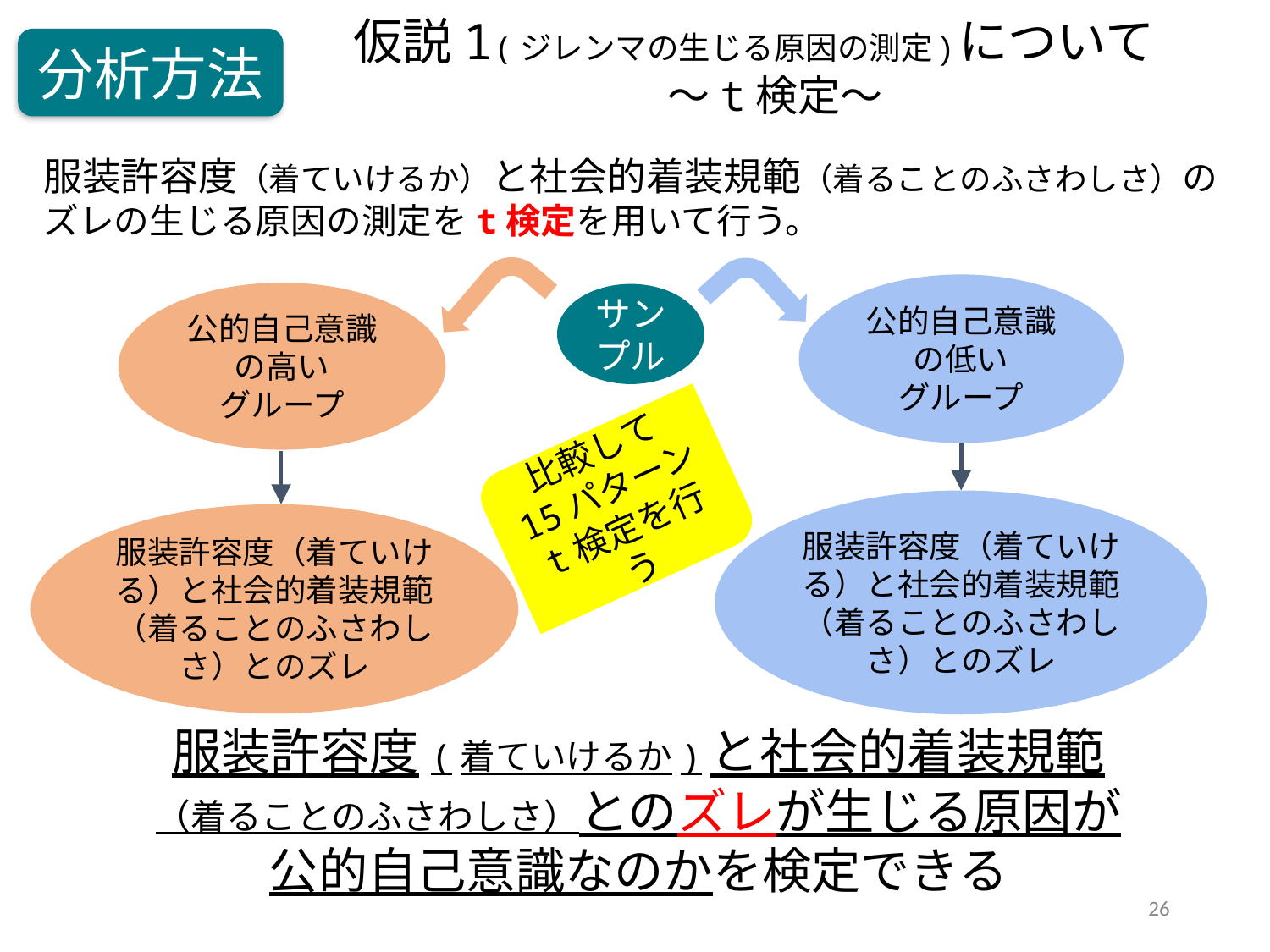

仮説1(ジレンマの生じる原因の測定)について
〜t検定〜
分析方法
服装許容度（着ていけるか）と社会的着装規範（着ることのふさわしさ）の
ズレの生じる原因の測定をt検定を用いて行う。

公的自己意識の低い
グループ
公的自己意識
の高い
グループ
サンプル
比較して
15パターン
t検定を行う
服装許容度（着ていける）と社会的着装規範（着ることのふさわしさ）とのズレ
服装許容度（着ていける）と社会的着装規範（着ることのふさわしさ）とのズレ
服装許容度(着ていけるか)と社会的着装規範
（着ることのふさわしさ）とのズレが生じる原因が
公的自己意識なのかを検定できる
26